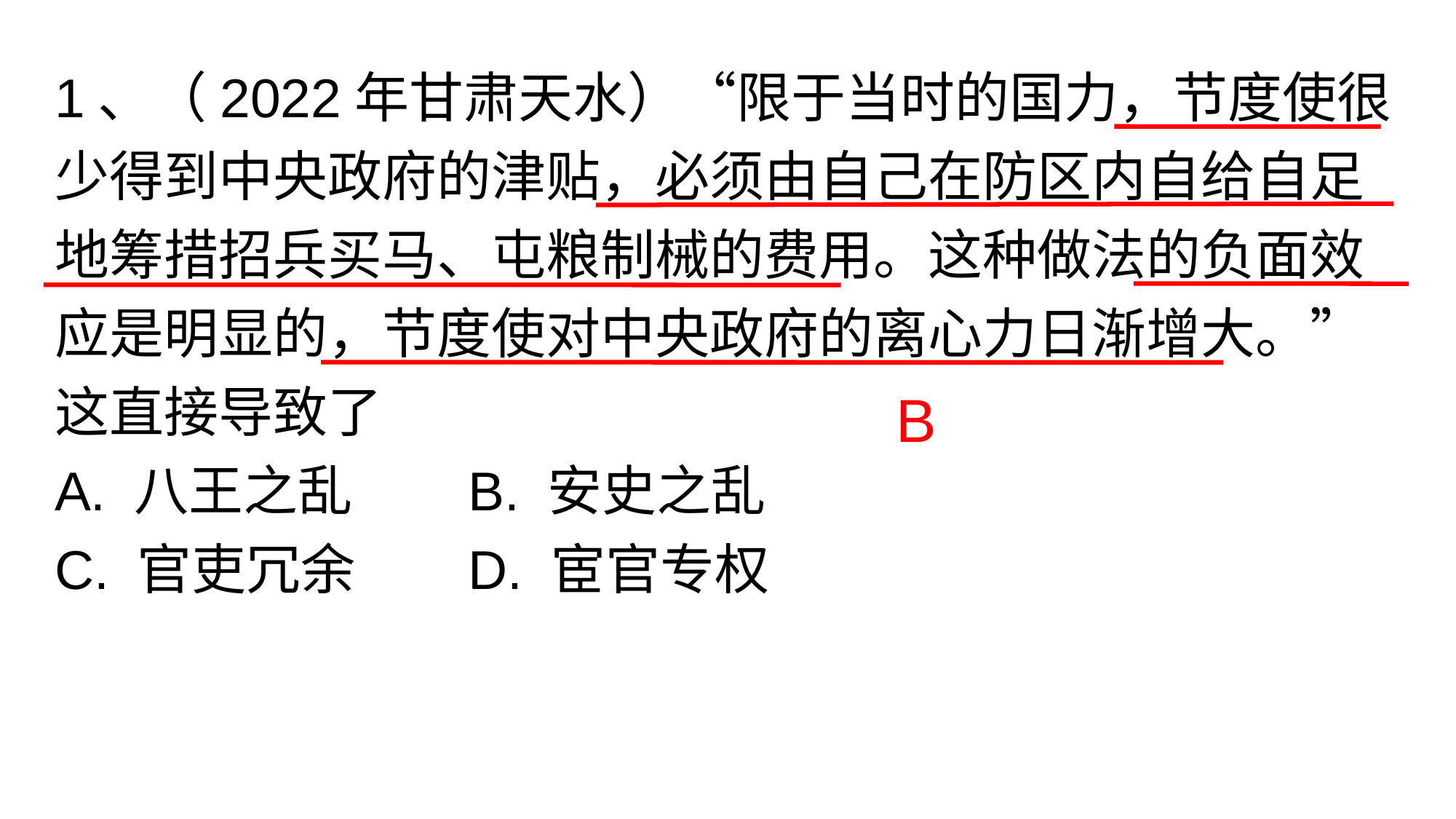

1、（2022年甘肃天水）“限于当时的国力，节度使很少得到中央政府的津贴，必须由自己在防区内自给自足地筹措招兵买马、屯粮制械的费用。这种做法的负面效应是明显的，节度使对中央政府的离心力日渐增大。”这直接导致了
A. 八王之乱	      B. 安史之乱
C. 官吏冗余	      D. 宦官专权
B